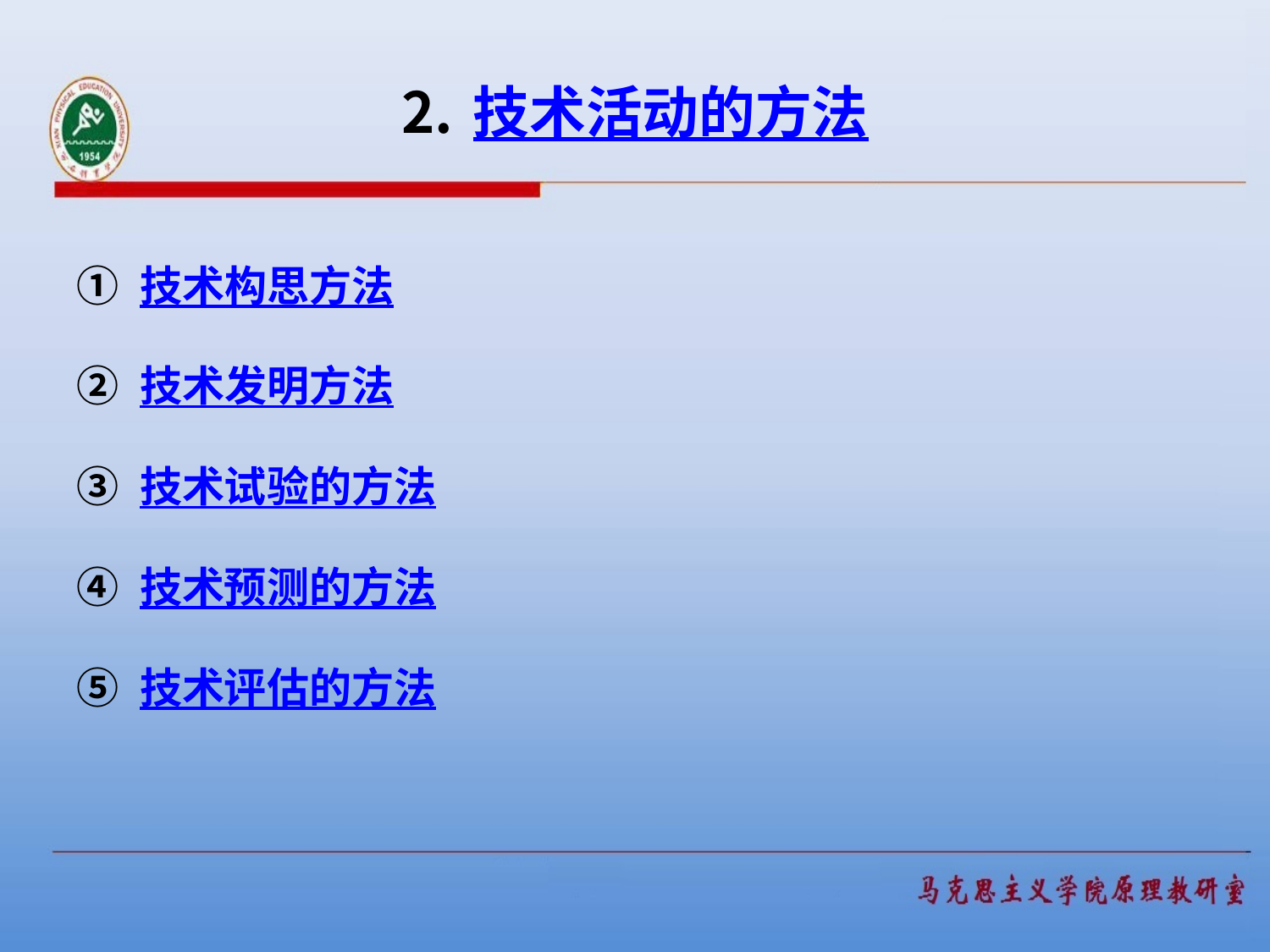

# 技术活动的方法
技术构思方法
技术发明方法
技术试验的方法
技术预测的方法
技术评估的方法